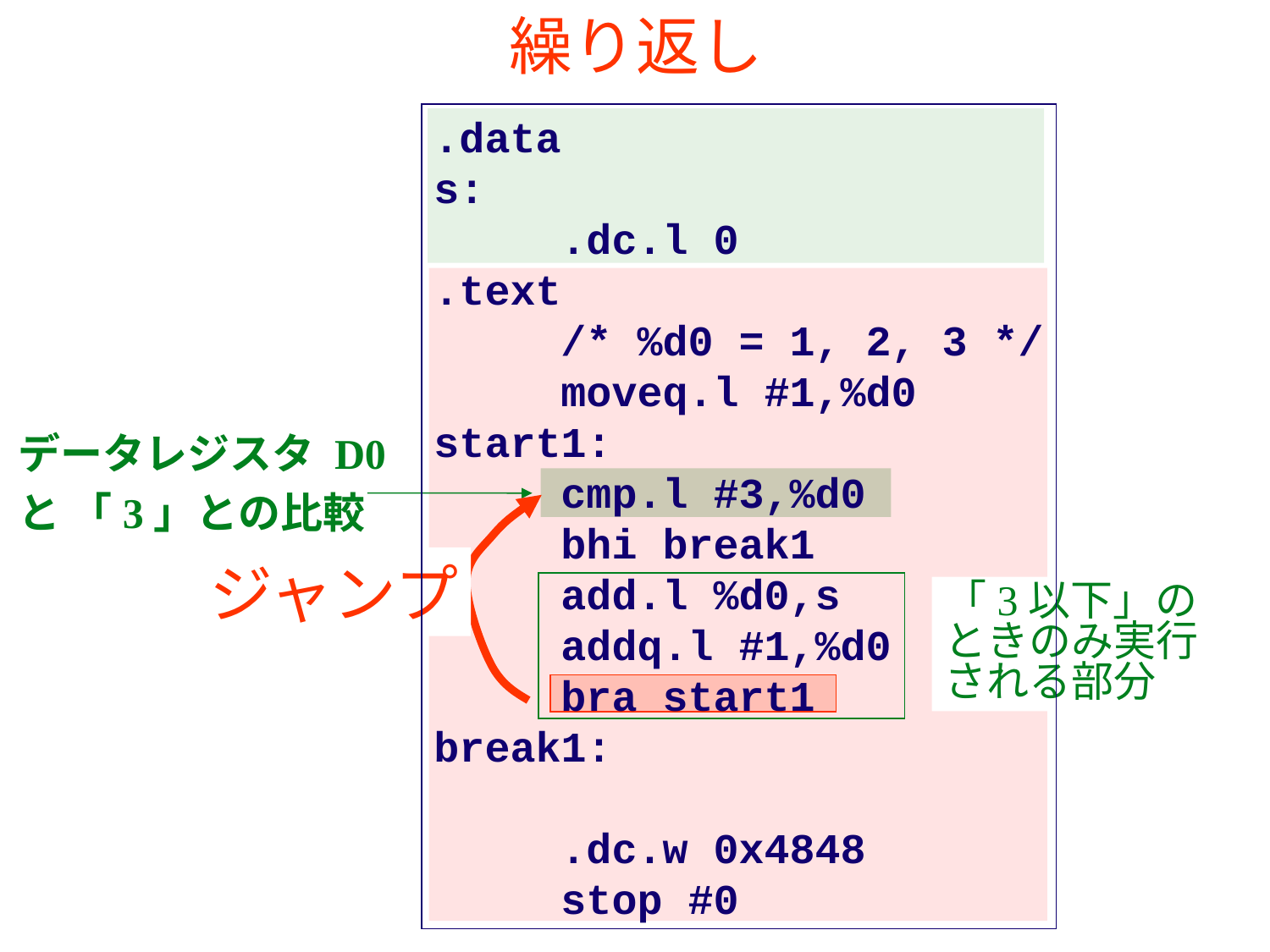

繰り返し
.data
s:
	.dc.l 0
.text
	/* %d0 = 1, 2, 3 */
	moveq.l #1,%d0
start1:
	cmp.l #3,%d0
	bhi break1
	add.l %d0,s
	addq.l #1,%d0
	bra start1
break1:

	.dc.w 0x4848
	stop #0

データレジスタ D0
と 「3」との比較

ジャンプ

「3以下」のときのみ実行される部分